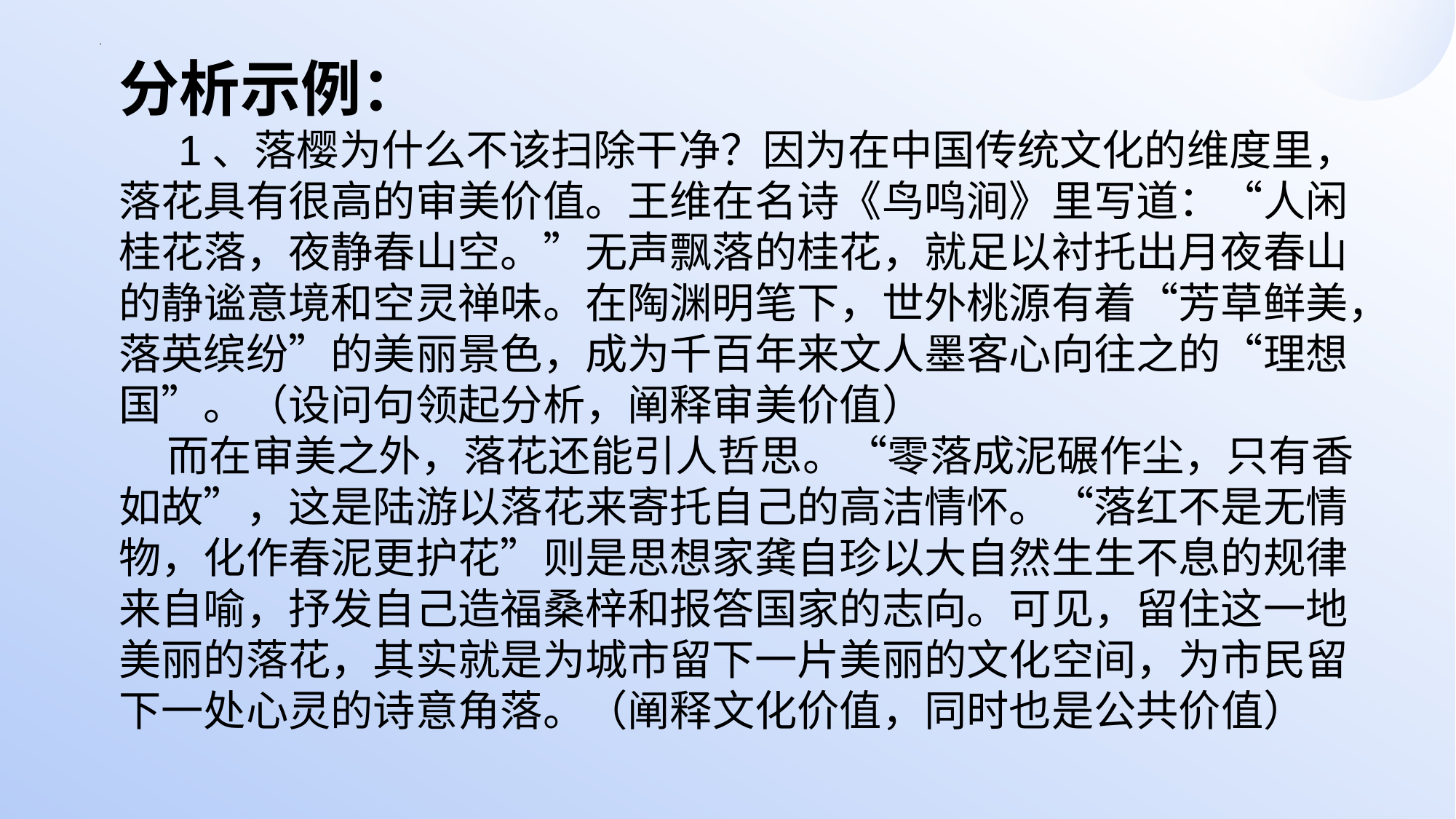

分析示例：
     1、落樱为什么不该扫除干净？因为在中国传统文化的维度里，落花具有很高的审美价值。王维在名诗《鸟鸣涧》里写道：“人闲桂花落，夜静春山空。”无声飘落的桂花，就足以衬托出月夜春山的静谧意境和空灵禅味。在陶渊明笔下，世外桃源有着“芳草鲜美，落英缤纷”的美丽景色，成为千百年来文人墨客心向往之的“理想国”。（设问句领起分析，阐释审美价值）
    而在审美之外，落花还能引人哲思。“零落成泥碾作尘，只有香如故”，这是陆游以落花来寄托自己的高洁情怀。“落红不是无情物，化作春泥更护花”则是思想家龚自珍以大自然生生不息的规律来自喻，抒发自己造福桑梓和报答国家的志向。可见，留住这一地美丽的落花，其实就是为城市留下一片美丽的文化空间，为市民留下一处心灵的诗意角落。（阐释文化价值，同时也是公共价值）